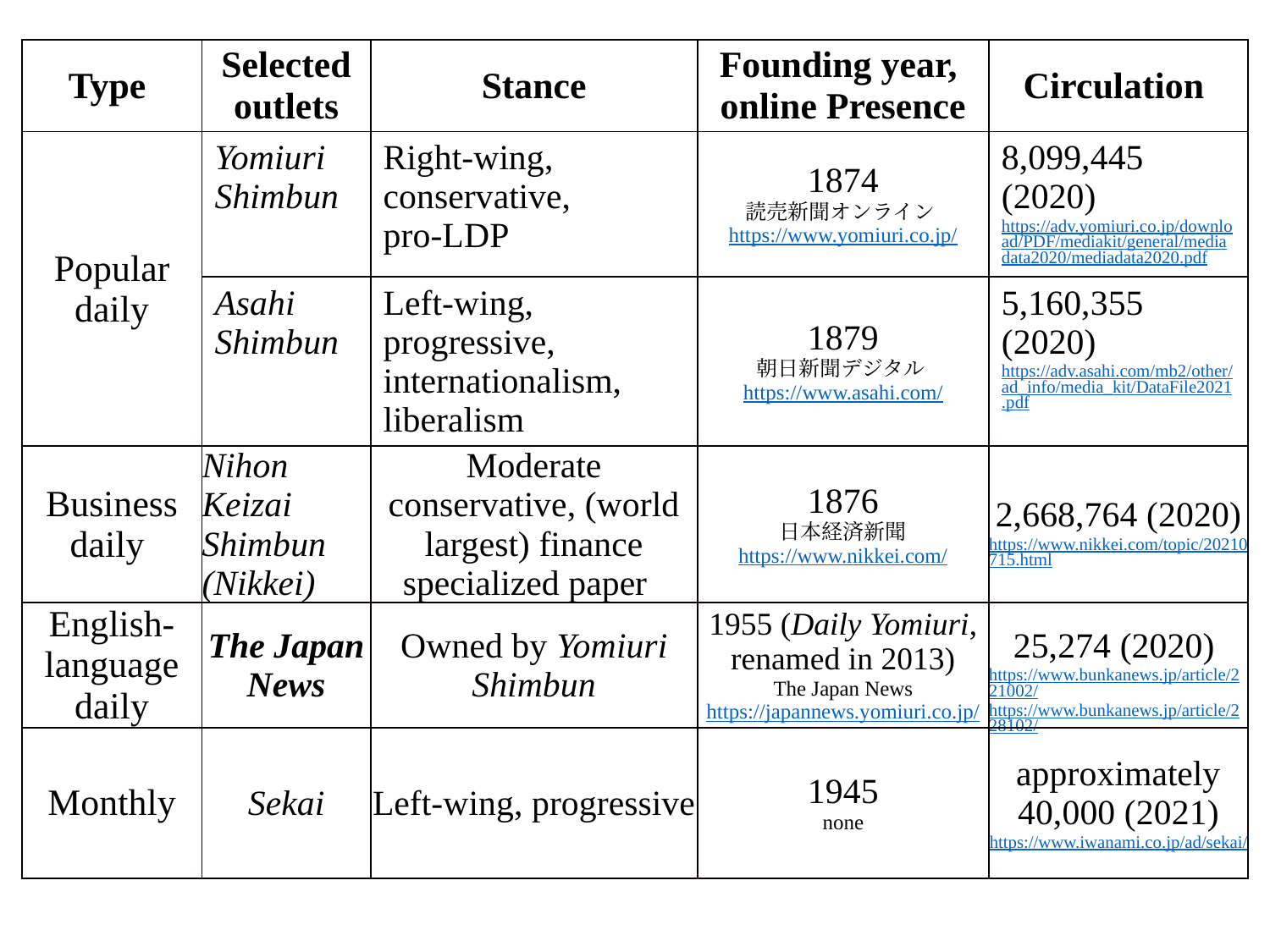

| Type | Selected outlets | Stance | Founding year, online Presence | Circulation |
| --- | --- | --- | --- | --- |
| Popular daily | Yomiuri Shimbun | Right-wing, conservative, pro-LDP | 1874 読売新聞オンライン https://www.yomiuri.co.jp/ | 8,099,445 (2020) https://adv.yomiuri.co.jp/download/PDF/mediakit/general/mediadata2020/mediadata2020.pdf |
|  | Asahi Shimbun | Left-wing, progressive, internationalism, liberalism | 1879 朝日新聞デジタルhttps://www.asahi.com/ | 5,160,355 (2020) https://adv.asahi.com/mb2/other/ad\_info/media\_kit/DataFile2021.pdf |
| Business daily | Nihon Keizai Shimbun (Nikkei) | Moderate conservative, (world largest) finance specialized paper | 1876 日本経済新聞 https://www.nikkei.com/ | 2,668,764 (2020) https://www.nikkei.com/topic/20210715.html |
| English-language daily | The Japan News | Owned by Yomiuri Shimbun | 1955 (Daily Yomiuri, renamed in 2013) The Japan News https://japannews.yomiuri.co.jp/ | 25,274 (2020) https://www.bunkanews.jp/article/221002/ https://www.bunkanews.jp/article/228102/ |
| Monthly | Sekai | Left-wing, progressive | 1945 none | approximately 40,000 (2021) https://www.iwanami.co.jp/ad/sekai/ |